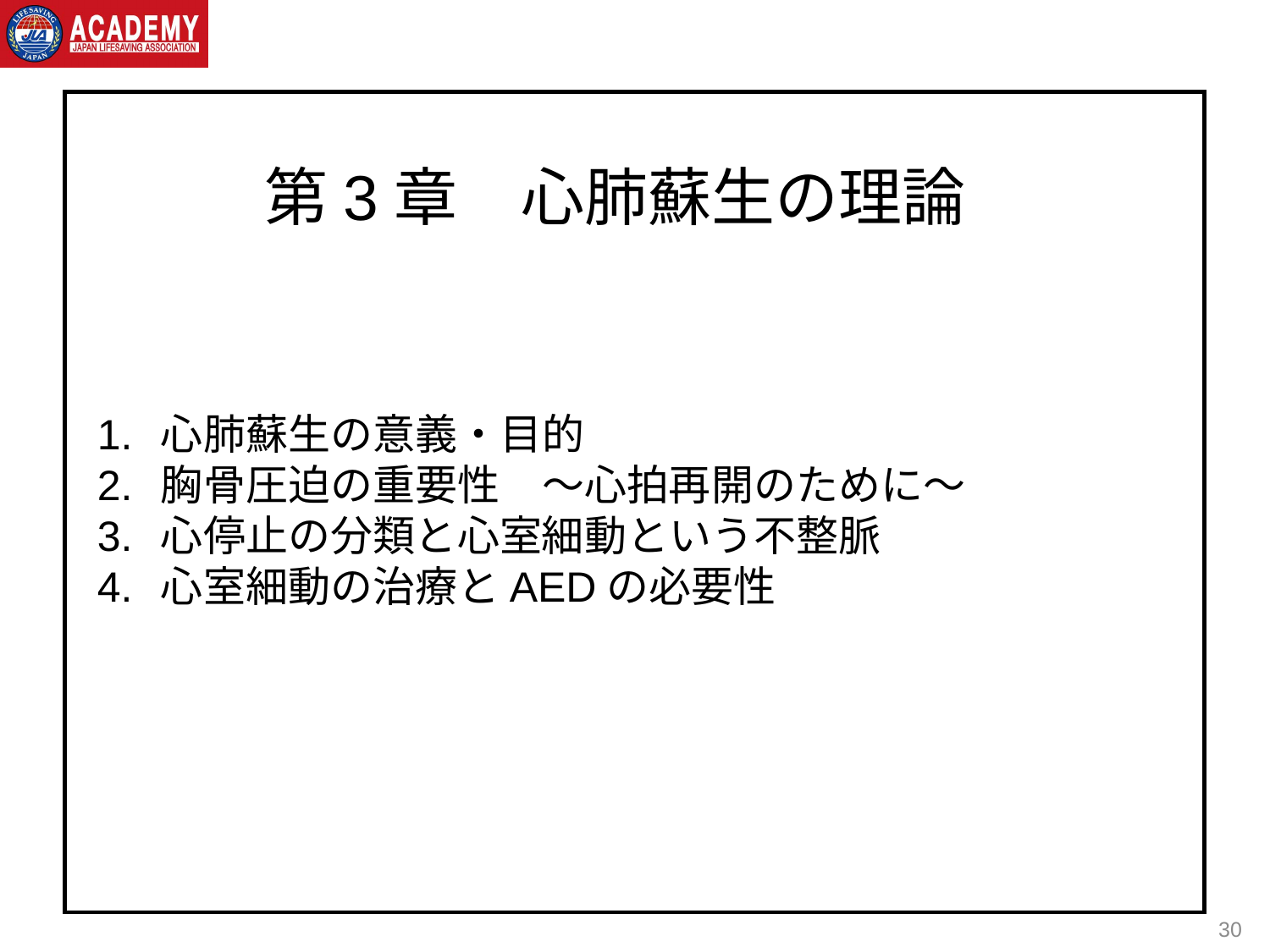

第3章　心肺蘇生の理論
心肺蘇生の意義・目的
胸骨圧迫の重要性　～心拍再開のために～
心停止の分類と心室細動という不整脈
心室細動の治療とAEDの必要性
30